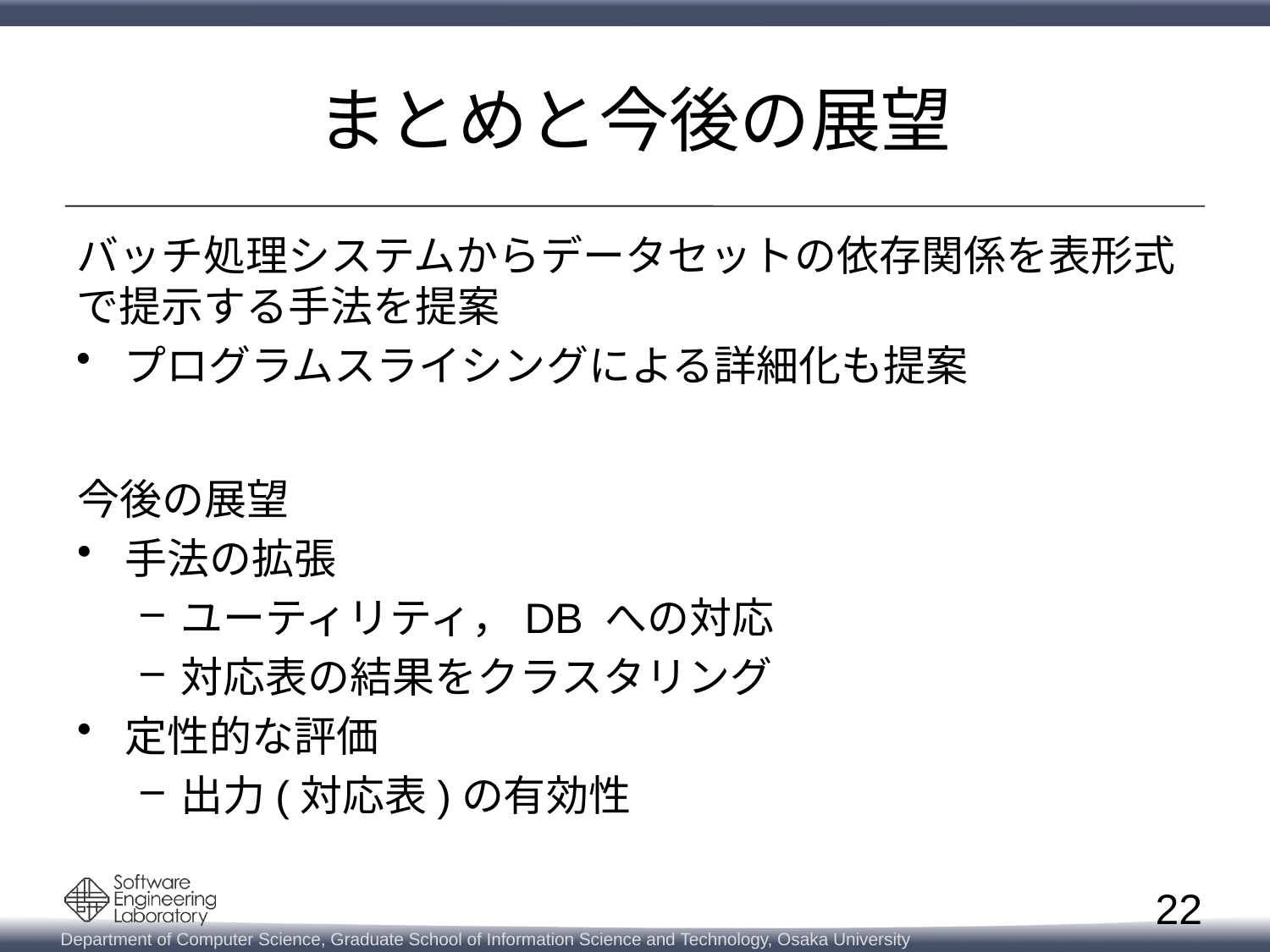

# まとめと今後の展望
バッチ処理システムからデータセットの依存関係を表形式で提示する手法を提案
プログラムスライシングによる詳細化も提案
今後の展望
手法の拡張
ユーティリティ，DB への対応
対応表の結果をクラスタリング
定性的な評価
出力(対応表)の有効性
22